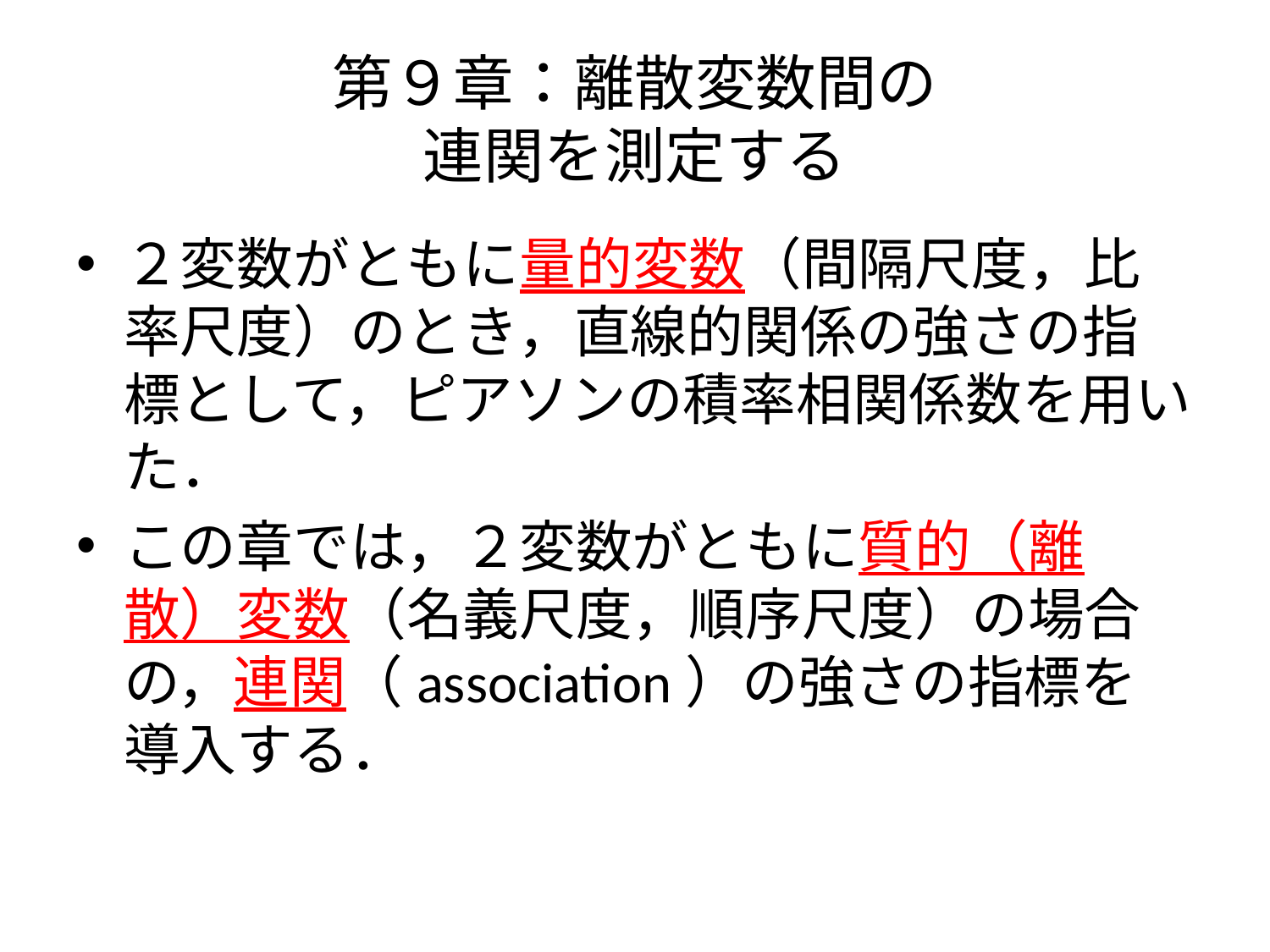

# 第９章：離散変数間の 連関を測定する
２変数がともに量的変数（間隔尺度，比率尺度）のとき，直線的関係の強さの指標として，ピアソンの積率相関係数を用いた．
この章では，２変数がともに質的（離散）変数（名義尺度，順序尺度）の場合の，連関（association）の強さの指標を導入する．